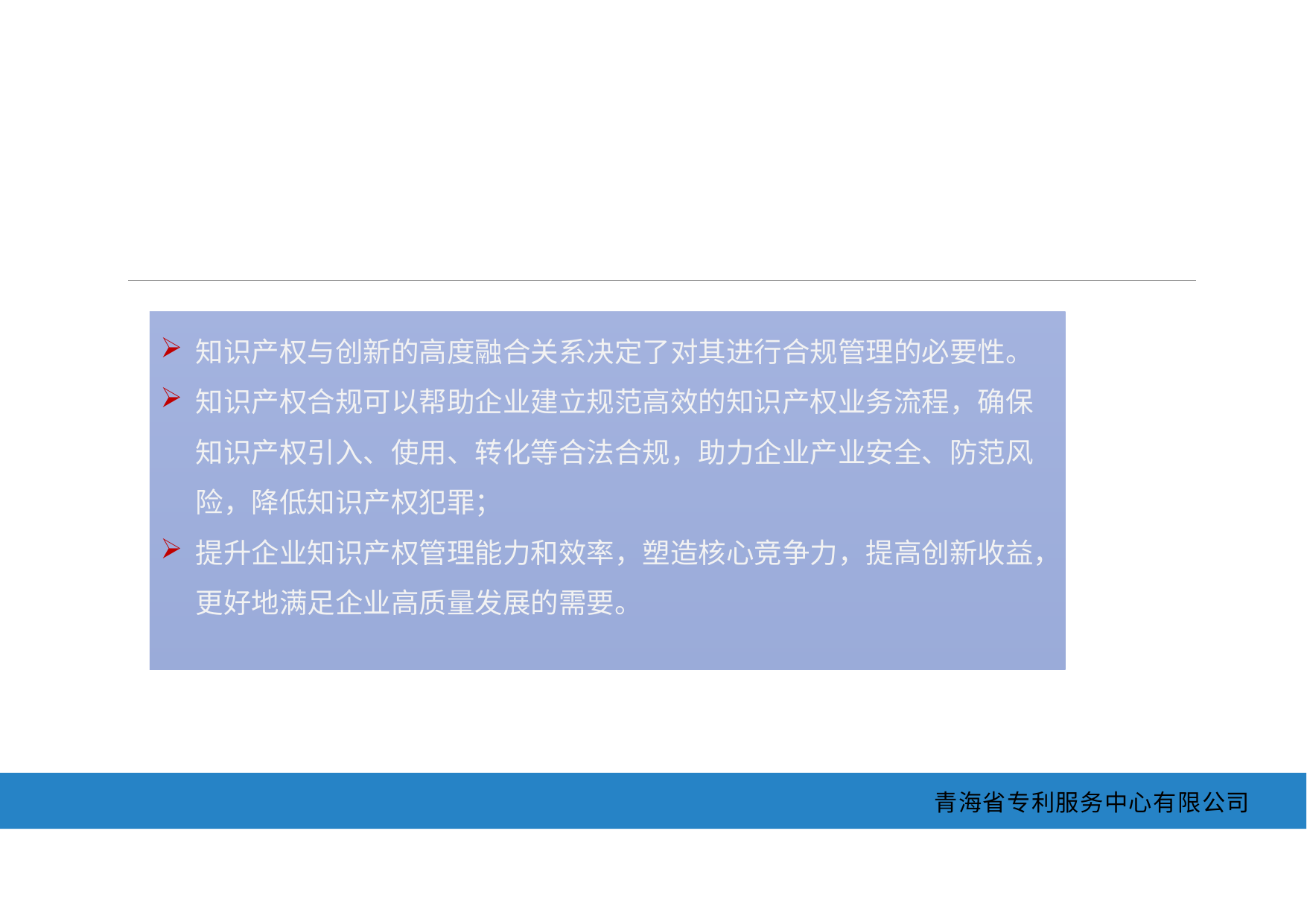

知识产权与创新的高度融合关系决定了对其进行合规管理的必要性。
知识产权合规可以帮助企业建立规范高效的知识产权业务流程，确保知识产权引入、使用、转化等合法合规，助力企业产业安全、防范风险，降低知识产权犯罪；
提升企业知识产权管理能力和效率，塑造核心竞争力，提高创新收益，更好地满足企业高质量发展的需要。

青海省专利服务中心有限公司